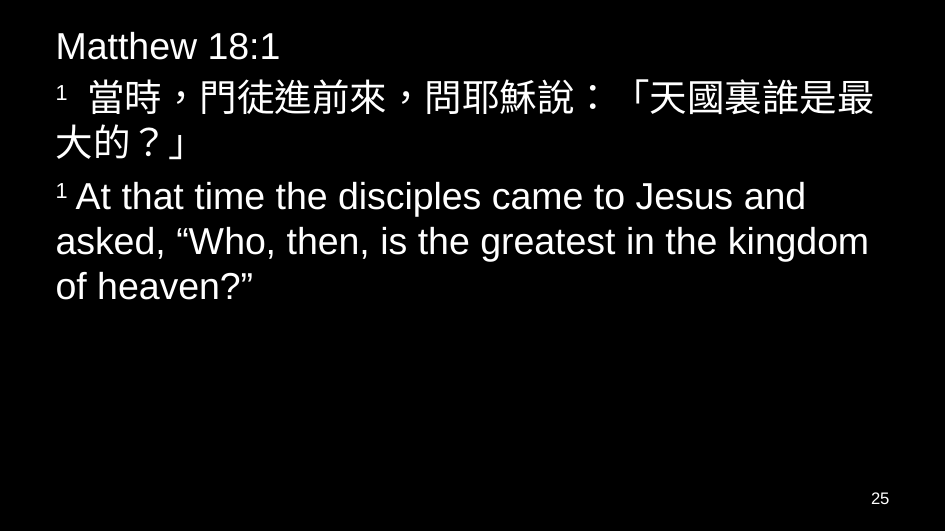

Matthew 18:1
1 當時，門徒進前來，問耶穌說：「天國裏誰是最大的？」
1 At that time the disciples came to Jesus and asked, “Who, then, is the greatest in the kingdom of heaven?”
25